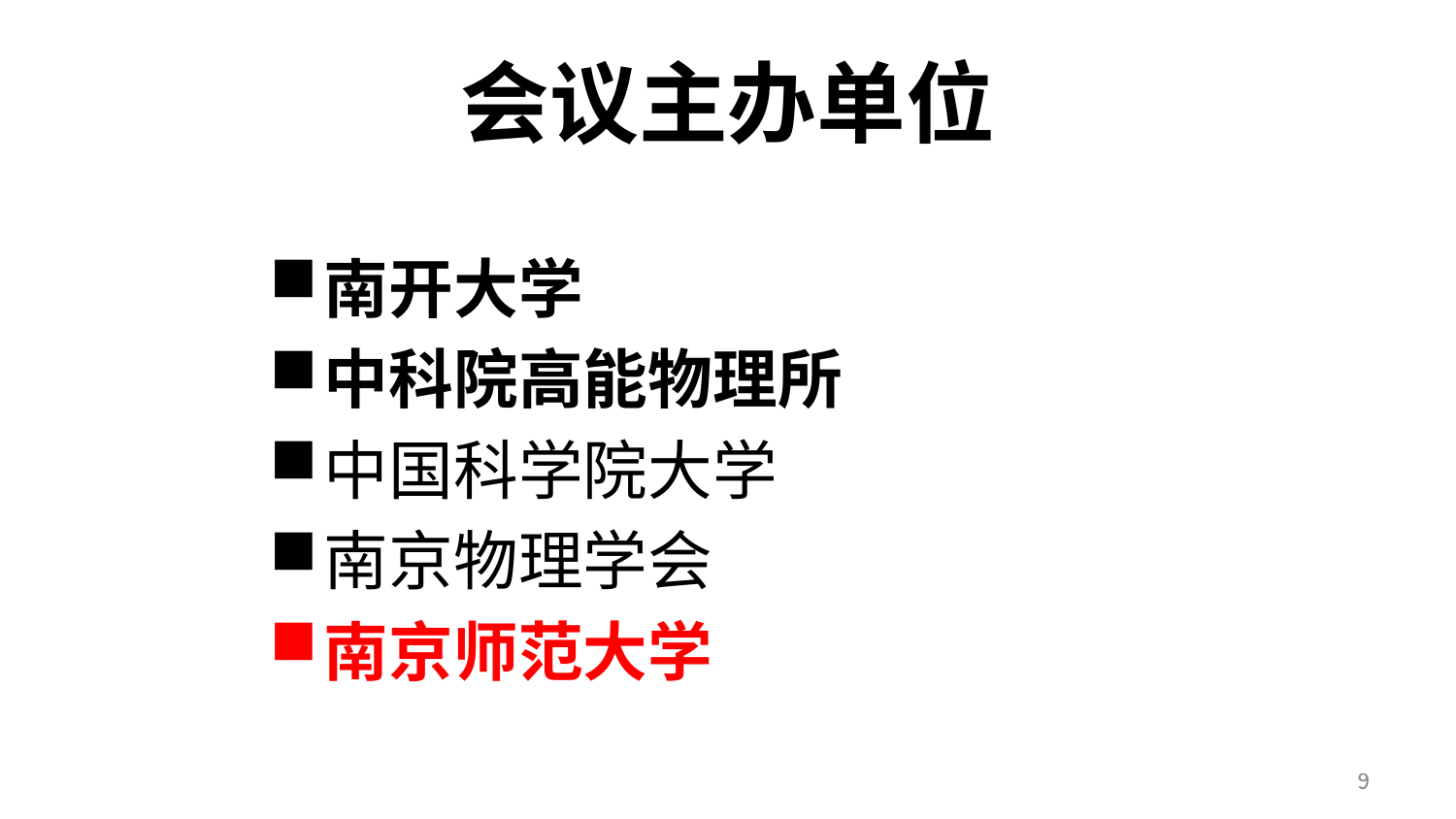

# 会议主办单位
南开大学
中科院高能物理所
中国科学院大学
南京物理学会
南京师范大学
9